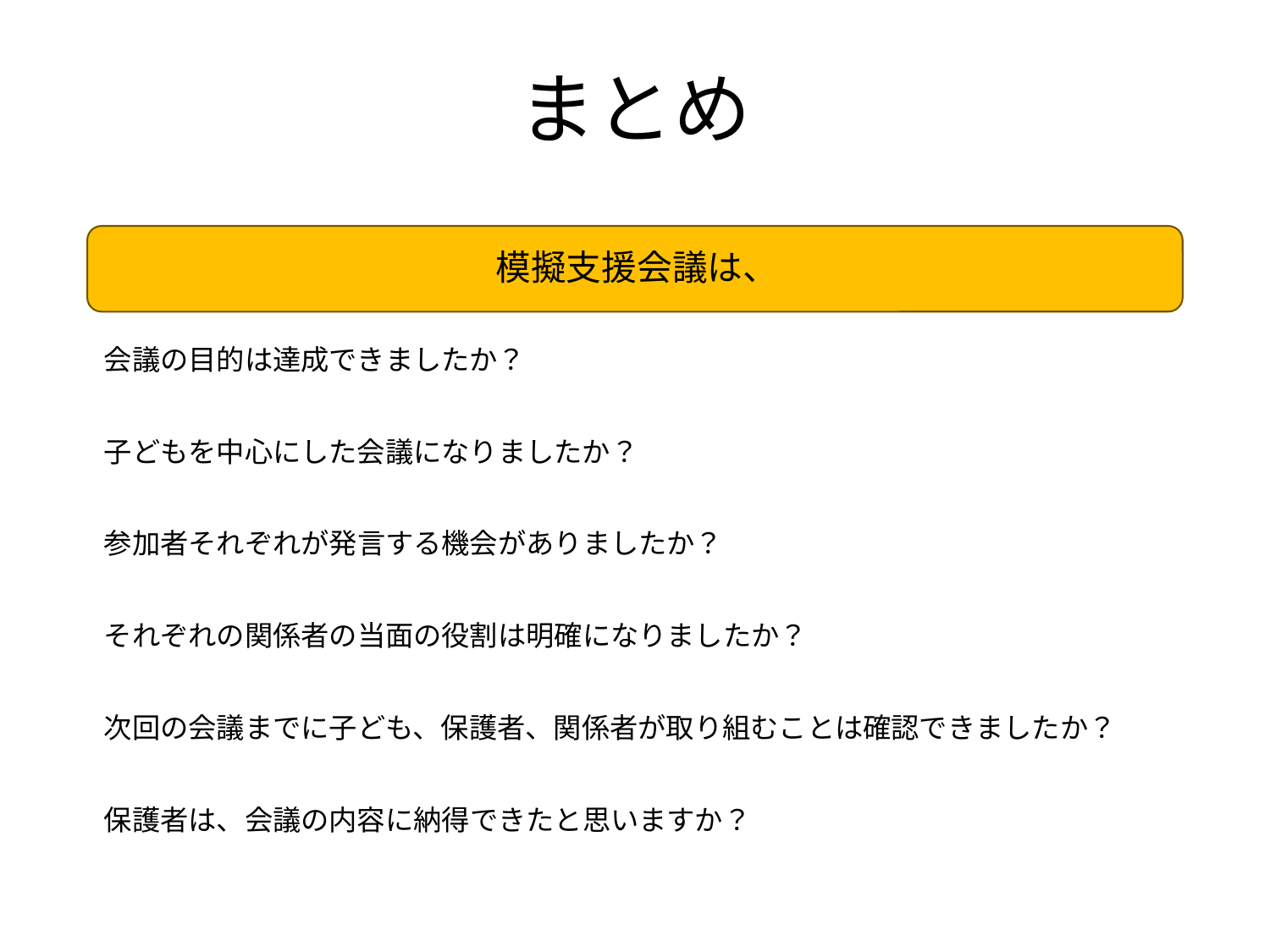

# まとめ
模擬支援会議は、
会議の目的は達成できましたか？
子どもを中心にした会議になりましたか？
参加者それぞれが発言する機会がありましたか？
それぞれの関係者の当面の役割は明確になりましたか？
次回の会議までに子ども、保護者、関係者が取り組むことは確認できましたか？
保護者は、会議の内容に納得できたと思いますか？